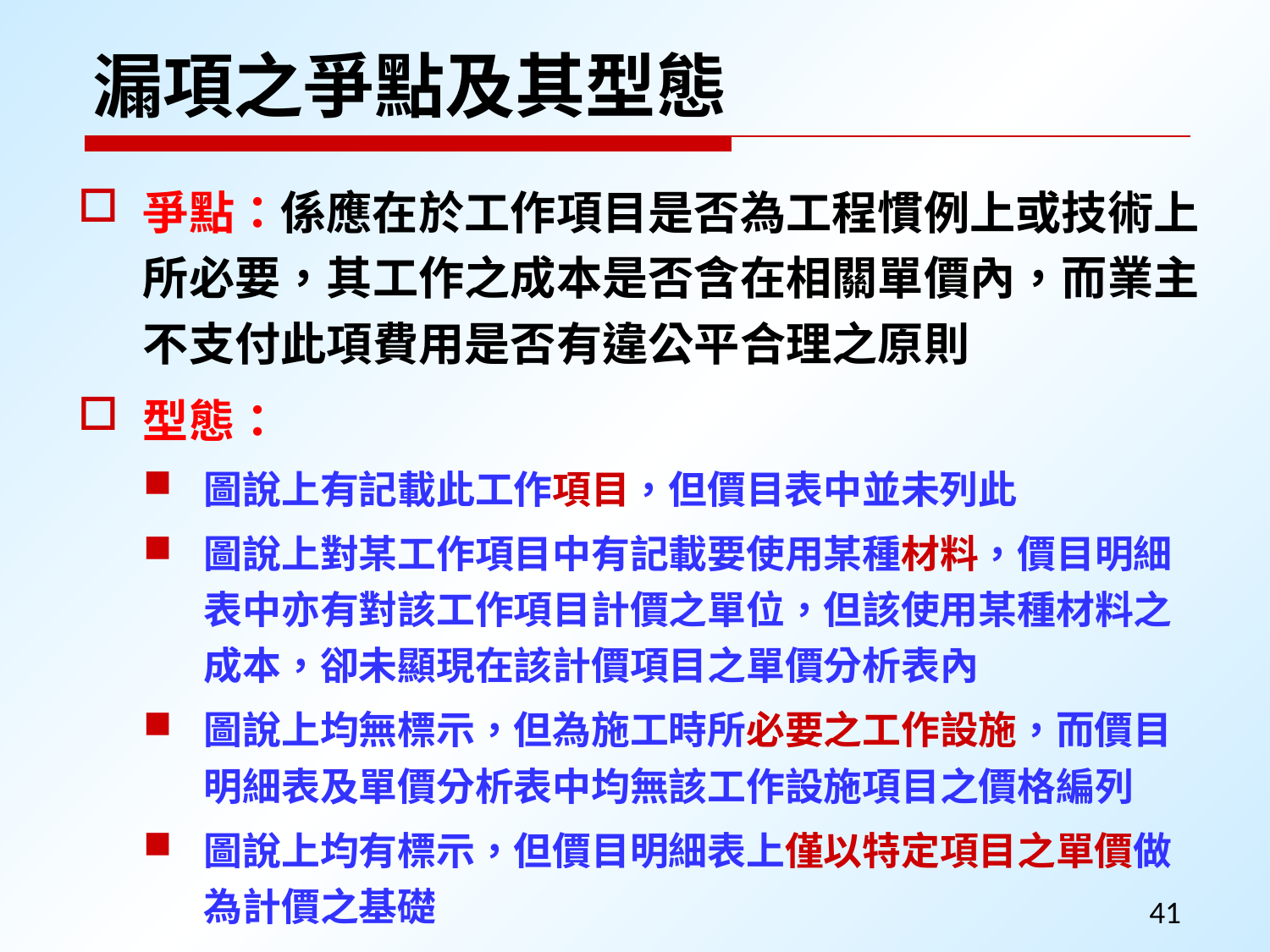

漏項之爭點及其型態
爭點：係應在於工作項目是否為工程慣例上或技術上所必要，其工作之成本是否含在相關單價內，而業主不支付此項費用是否有違公平合理之原則
型態：
圖說上有記載此工作項目，但價目表中並未列此
圖說上對某工作項目中有記載要使用某種材料，價目明細表中亦有對該工作項目計價之單位，但該使用某種材料之成本，卻未顯現在該計價項目之單價分析表內
圖說上均無標示，但為施工時所必要之工作設施，而價目明細表及單價分析表中均無該工作設施項目之價格編列
圖說上均有標示，但價目明細表上僅以特定項目之單價做為計價之基礎